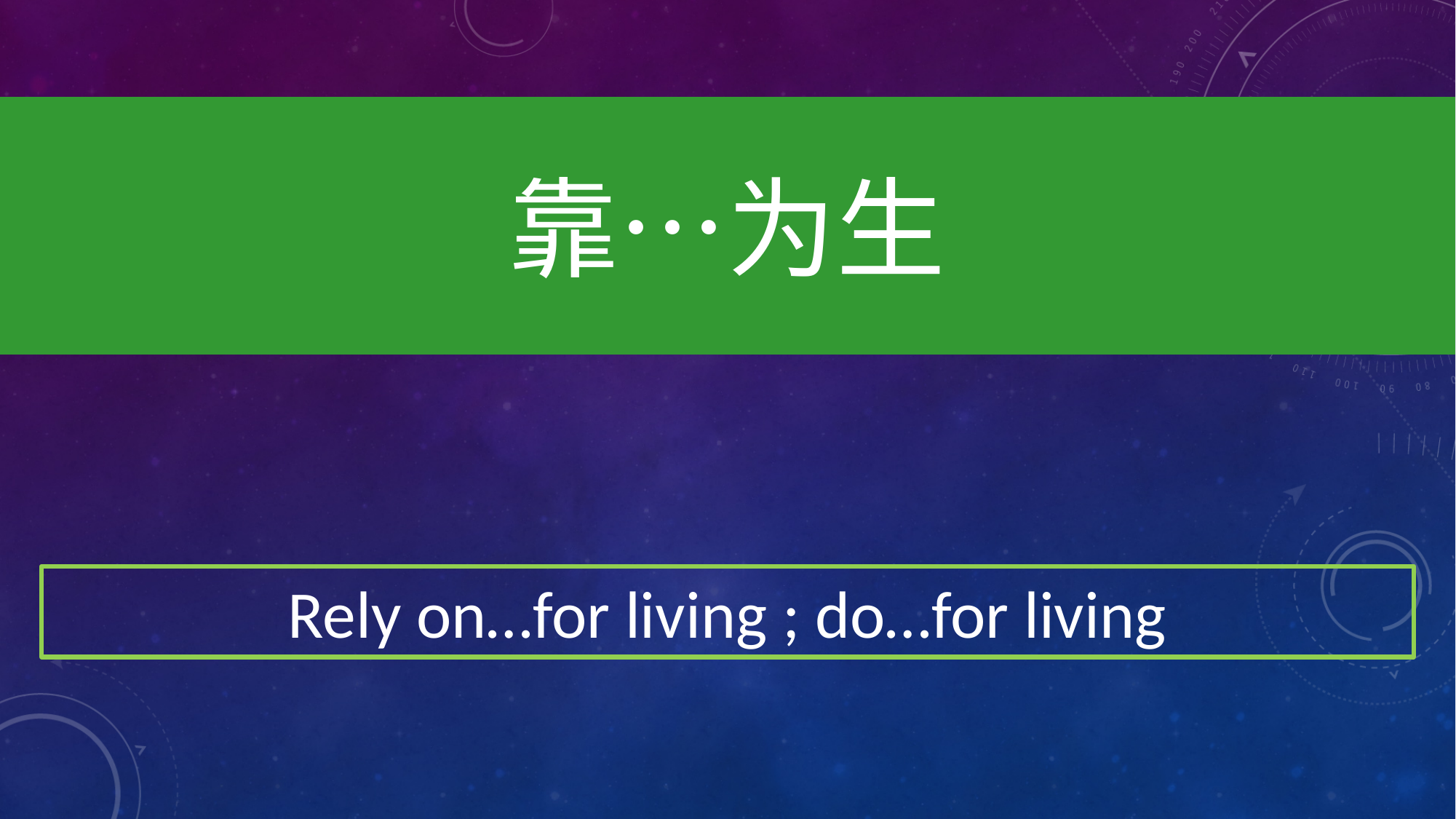

靠…为生
Rely on…for living ; do…for living